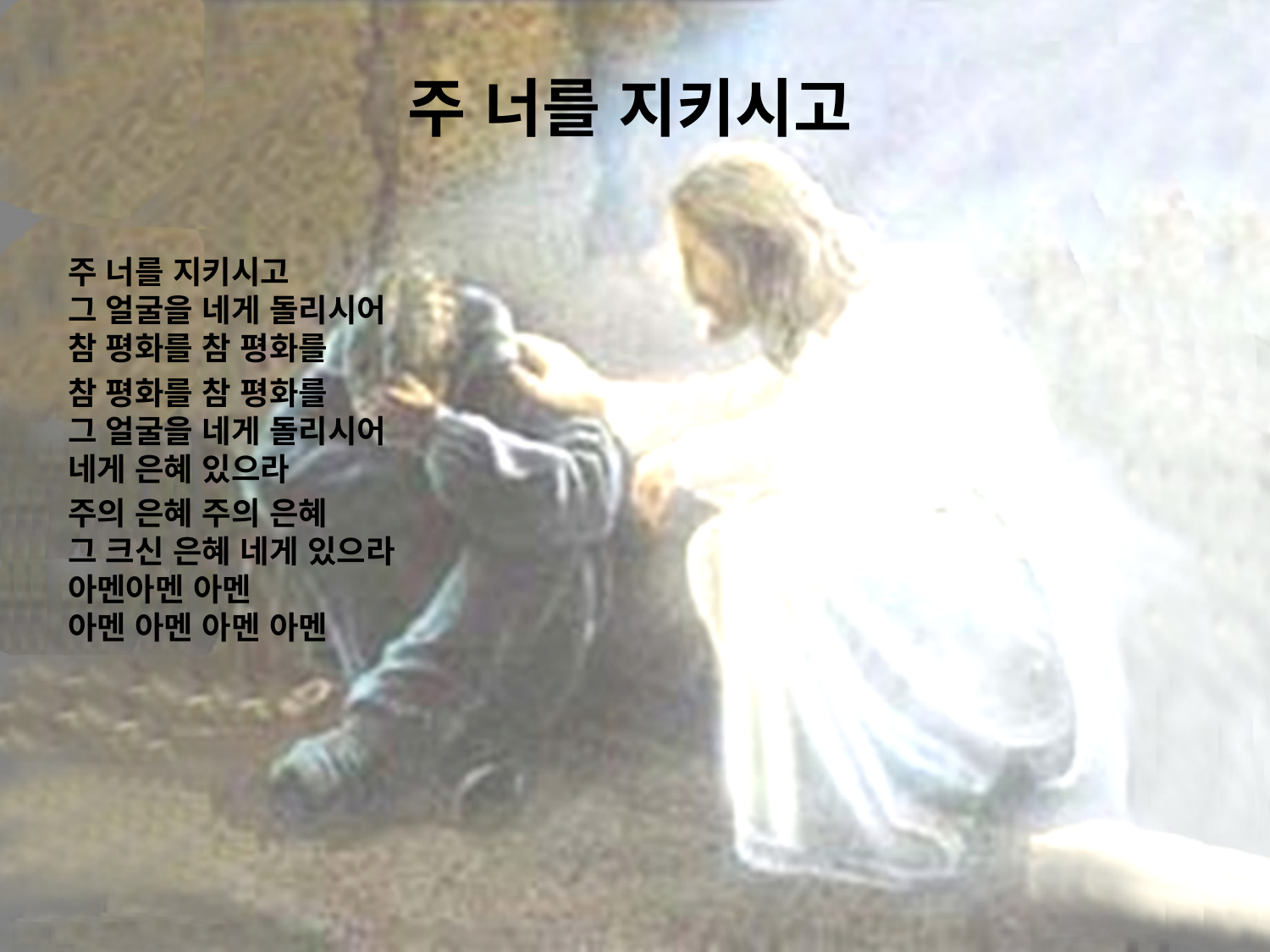

# 주 너를 지키시고
주 너를 지키시고
그 얼굴을 네게 돌리시어
참 평화를 참 평화를
참 평화를 참 평화를
그 얼굴을 네게 돌리시어
네게 은혜 있으라
주의 은혜 주의 은혜
그 크신 은혜 네게 있으라
아멘아멘 아멘
아멘 아멘 아멘 아멘